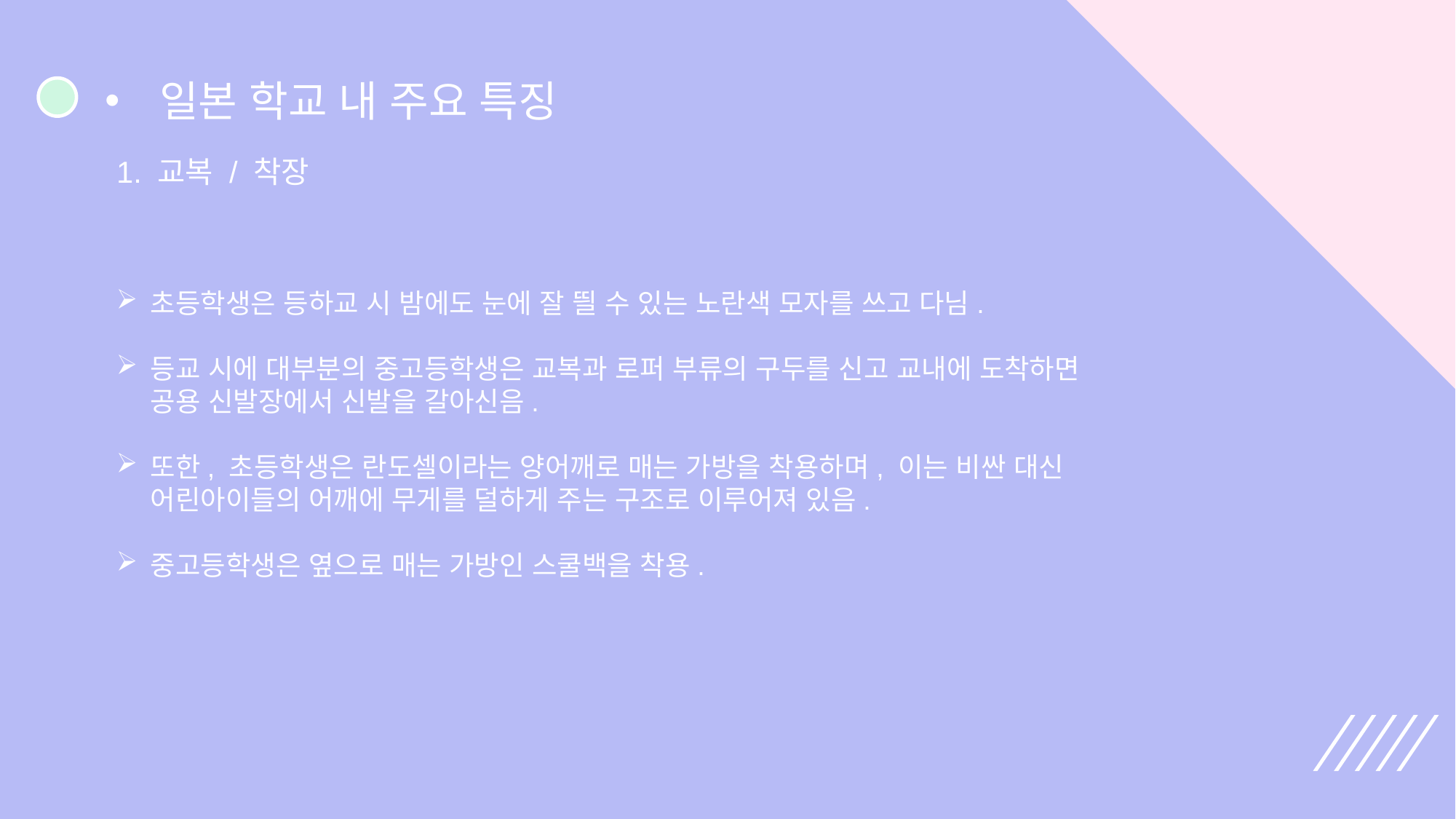

일본 학교 내 주요 특징

교복 / 착장

초등학생은 등하교 시 밤에도 눈에 잘 띌 수 있는 노란색 모자를 쓰고 다님.

등교 시에 대부분의 중고등학생은 교복과 로퍼 부류의 구두를 신고 교내에 도착하면 공용 신발장에서 신발을 갈아신음.

또한, 초등학생은 란도셀이라는 양어깨로 매는 가방을 착용하며, 이는 비싼 대신 어린아이들의 어깨에 무게를 덜하게 주는 구조로 이루어져 있음.

중고등학생은 옆으로 매는 가방인 스쿨백을 착용.